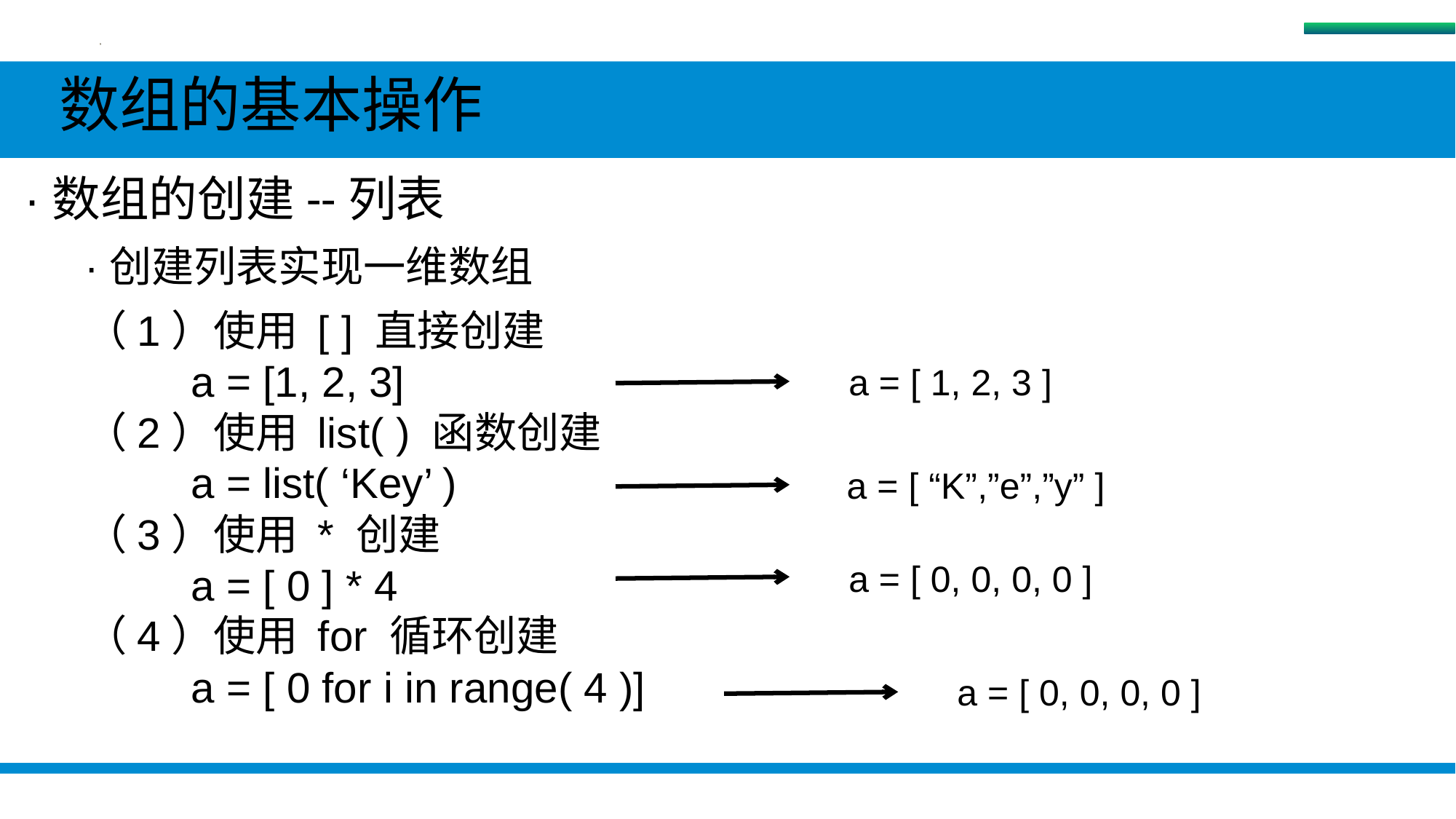

数组

  数组的基本操作
 ·数组的创建--列表
·创建列表实现一维数组
（1）使用 [ ] 直接创建
         a = [1, 2, 3]
（2）使用 list( ) 函数创建
         a = list( ‘Key’ )
（3）使用 * 创建
         a = [ 0 ] * 4
（4）使用 for 循环创建
         a = [ 0 for i in range( 4 )]
a = [ 1, 2, 3 ]
a = [ “K”,”e”,”y” ]
a = [ 0, 0, 0, 0 ]

a = [ 0, 0, 0, 0 ]
#